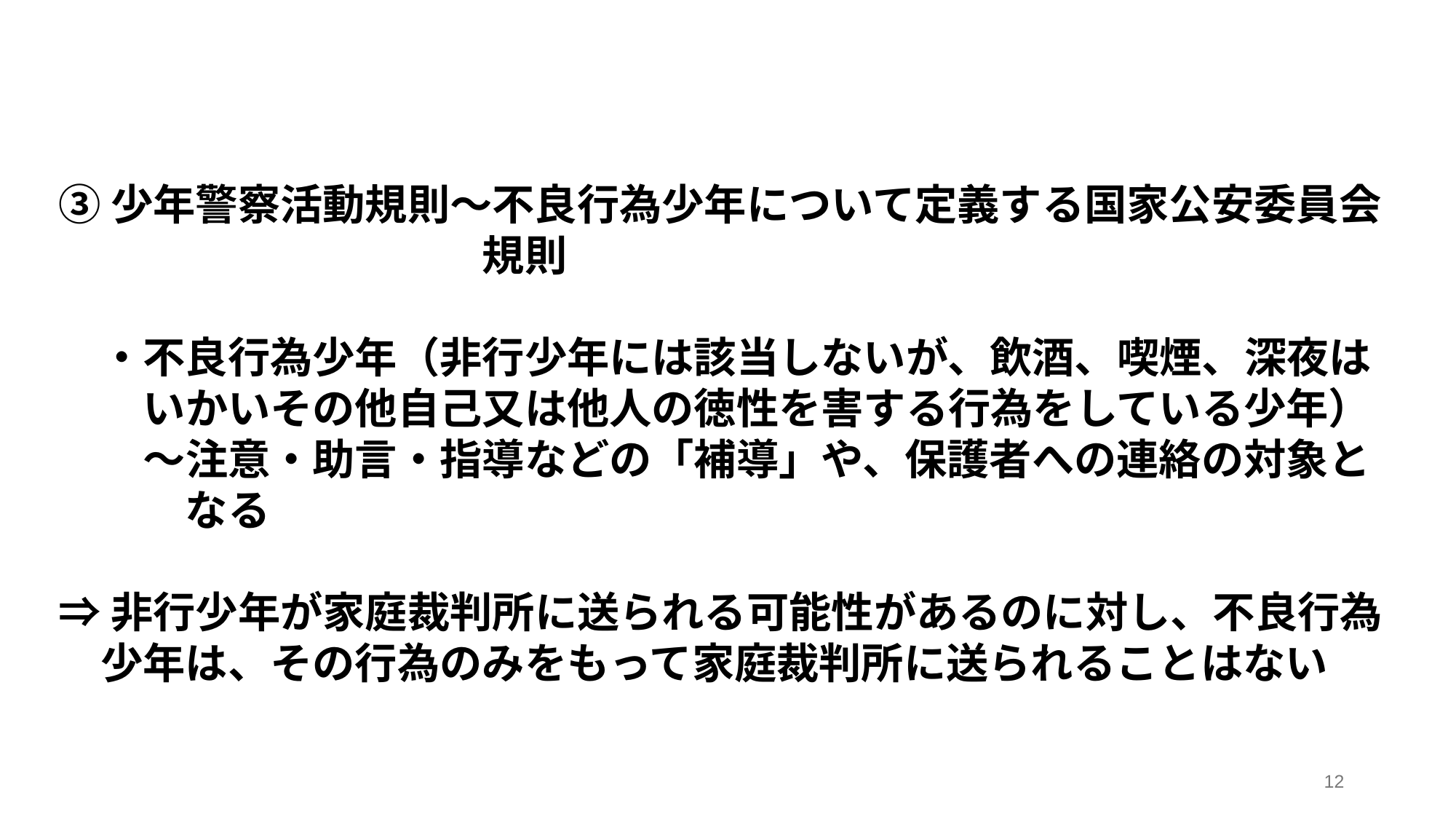

③少年警察活動規則～不良行為少年について定義する国家公安委員会
　　　　　　　　　　規則

　・不良行為少年（非行少年には該当しないが、飲酒、喫煙、深夜は
　　いかいその他自己又は他人の徳性を害する行為をしている少年）
　　～注意・助言・指導などの「補導」や、保護者への連絡の対象と
　　　なる

⇒非行少年が家庭裁判所に送られる可能性があるのに対し、不良行為
　少年は、その行為のみをもって家庭裁判所に送られることはない
12